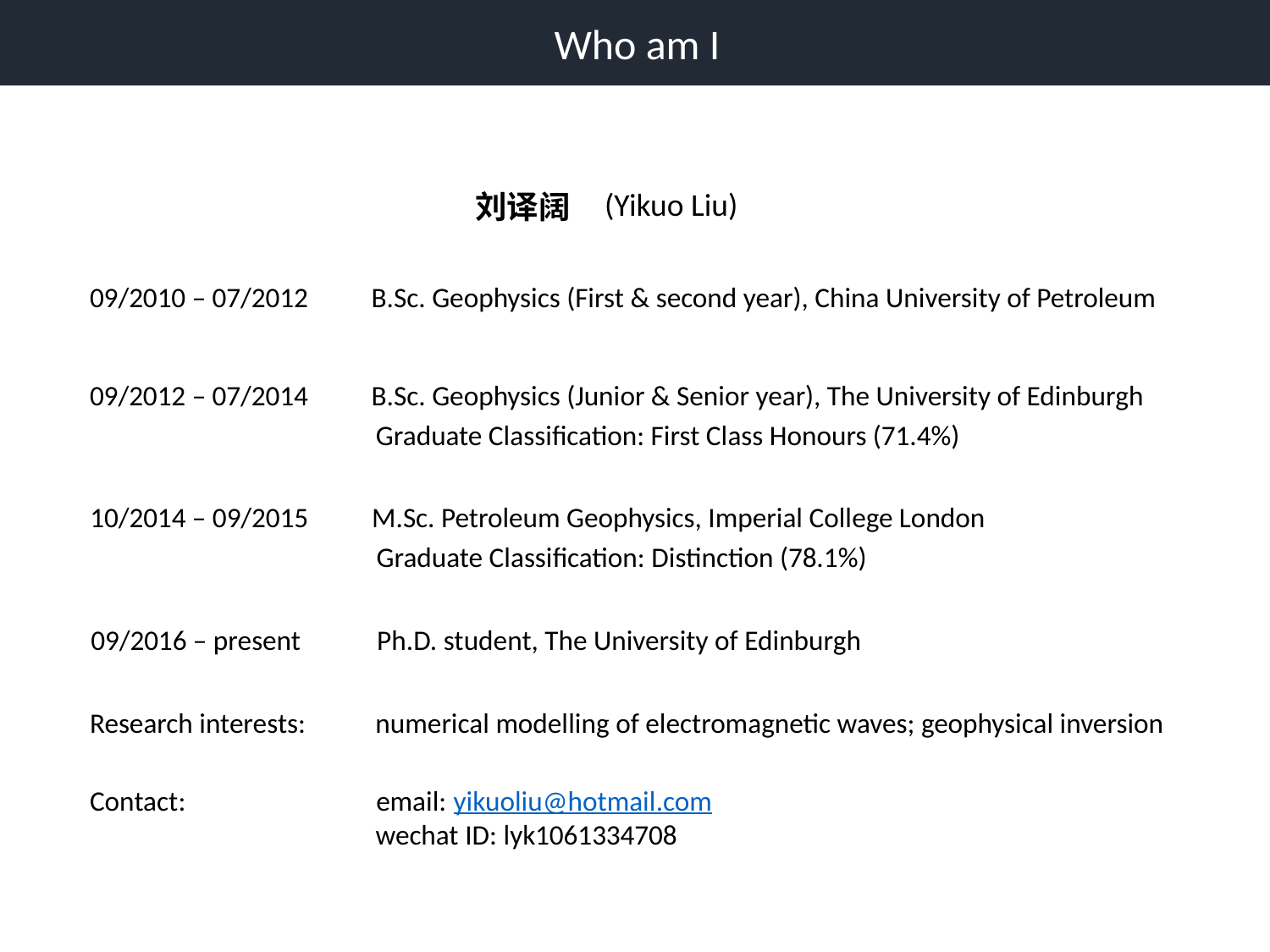

Who am I
(Yikuo Liu)
刘译阔
09/2010 – 07/2012          B.Sc. Geophysics (First & second year), China University of Petroleum
09/2012 – 07/2014          B.Sc. Geophysics (Junior & Senior year), The University of Edinburgh
Graduate Classification: First Class Honours (71.4%)
10/2014 – 09/2015          M.Sc. Petroleum Geophysics, Imperial College London
Graduate Classification: Distinction (78.1%)
09/2016 – present            Ph.D. student, The University of Edinburgh
Research interests:           numerical modelling of electromagnetic waves; geophysical inversion
Contact:                              email: yikuoliu@hotmail.com
                                             wechat ID: lyk1061334708